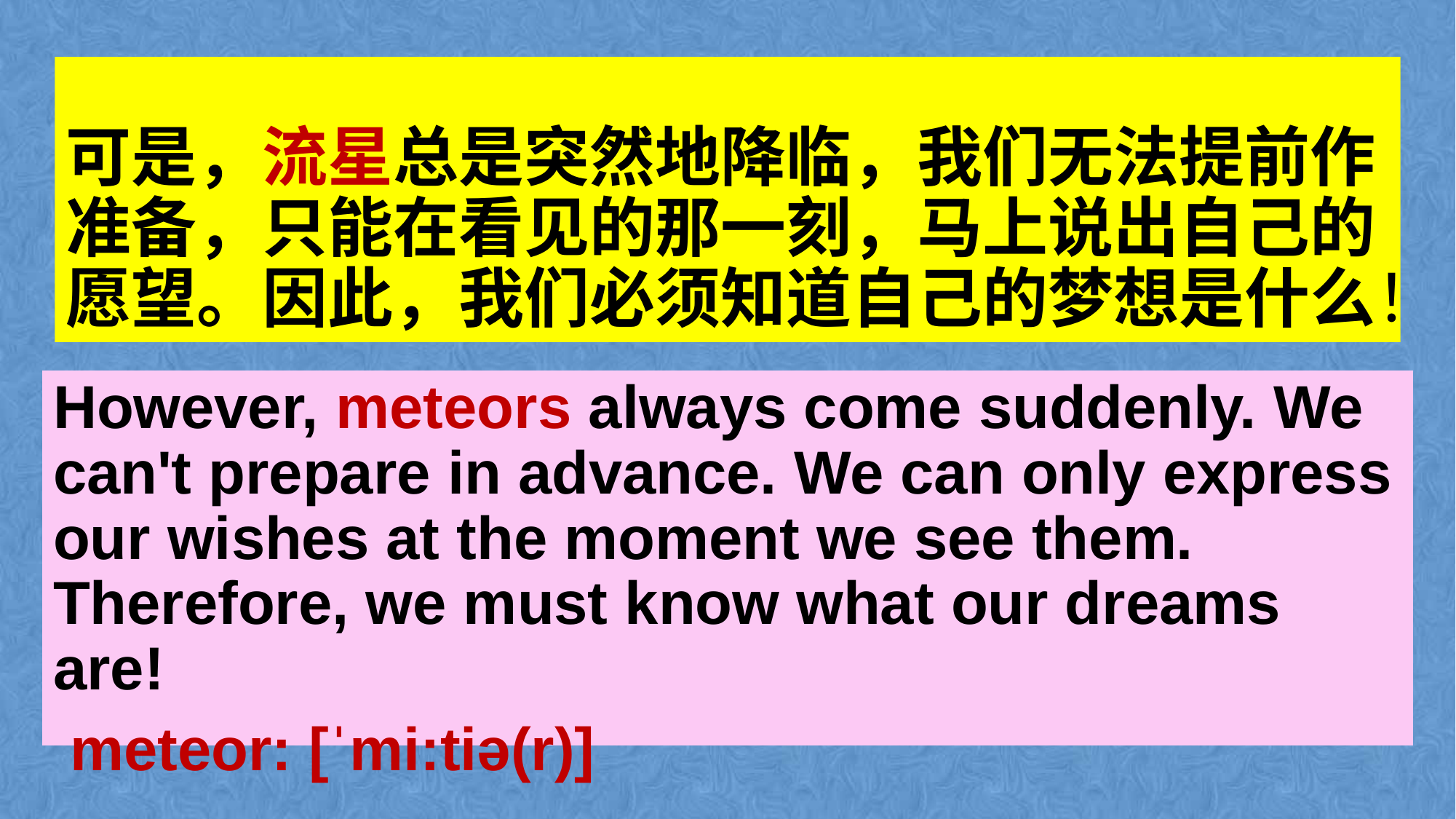

# 可是，流星总是突然地降临，我们无法提前作准备，只能在看见的那一刻，马上说出自己的愿望。因此，我们必须知道自己的梦想是什么！
However, meteors always come suddenly. We can't prepare in advance. We can only express our wishes at the moment we see them. Therefore, we must know what our dreams are!
 meteor: [ˈmi:tiə(r)]